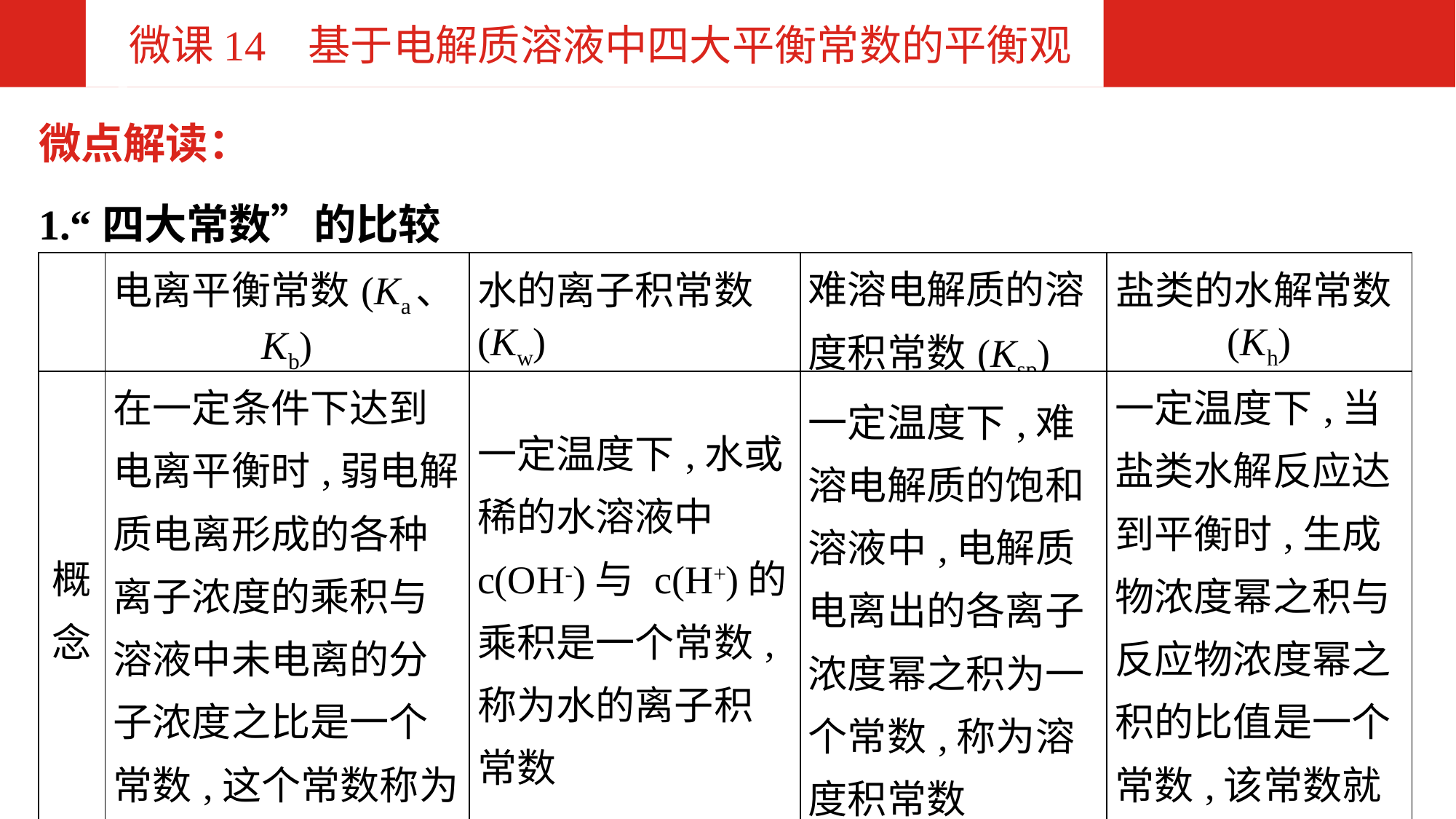

微课14   基于电解质溶液中四大平衡常数的平衡观

微点解读：
1.“四大常数”的比较
|  | 电离平衡常数(Ka、Kb) | 水的离子积常数(Kw) | 难溶电解质的溶度积常数(Ksp) | 盐类的水解常数(Kh) |
| --- | --- | --- | --- | --- |
| 概念 | 在一定条件下达到电离平衡时,弱电解质电离形成的各种离子浓度的乘积与溶液中未电离的分子浓度之比是一个常数,这个常数称为电离平衡常数 | 一定温度下,水或稀的水溶液中c(OH-)与 c(H+)的乘积是一个常数,称为水的离子积常数 | 一定温度下,难溶电解质的饱和溶液中,电解质电离出的各离子浓度幂之积为一个常数,称为溶度积常数 | 一定温度下,当盐类水解反应达到平衡时,生成物浓度幂之积与反应物浓度幂之积的比值是一个常数,该常数就是盐类的水解常数 |